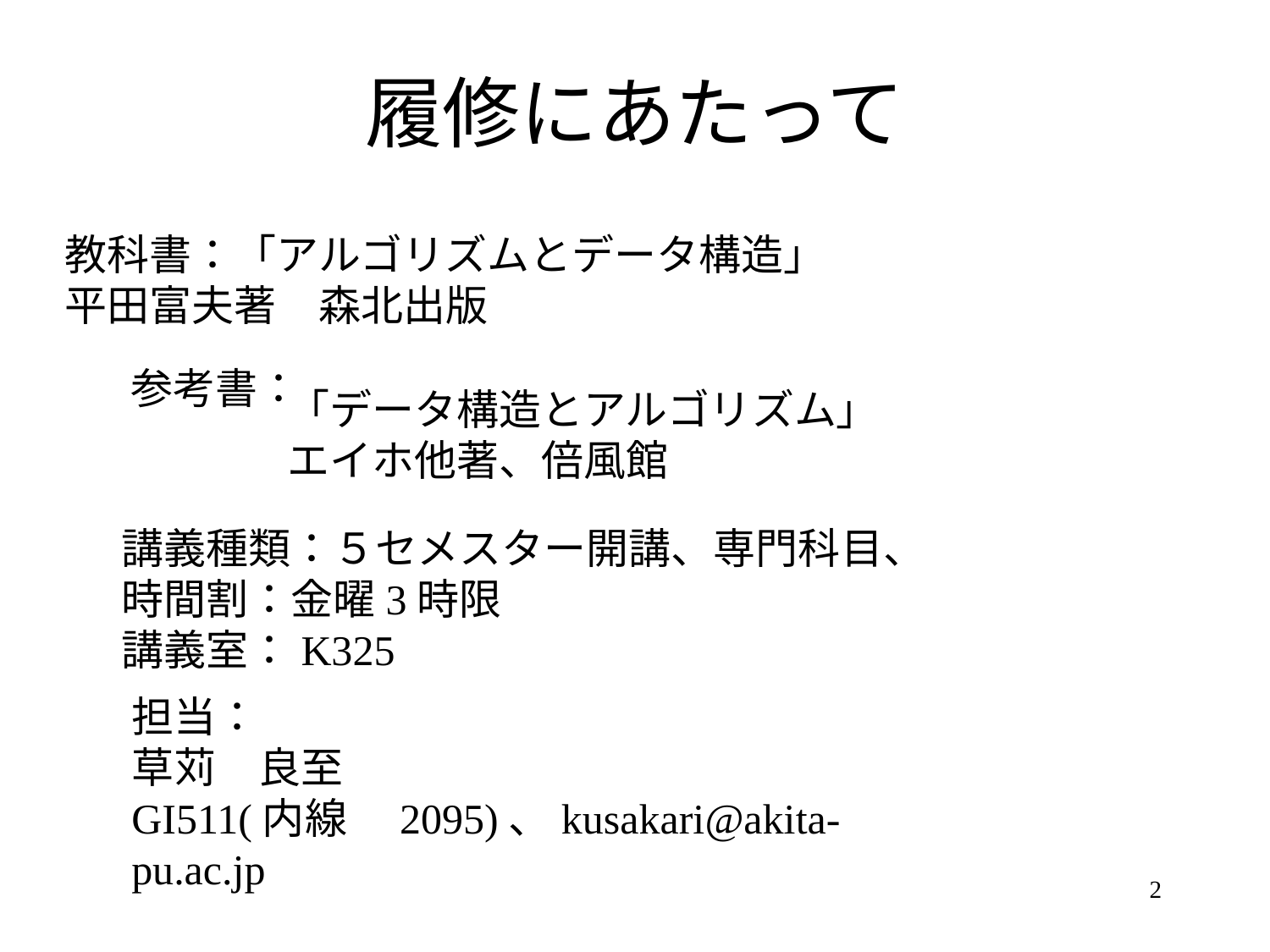

# 履修にあたって
教科書：「アルゴリズムとデータ構造」
平田富夫著　森北出版
参考書：
「データ構造とアルゴリズム」
エイホ他著、倍風館
講義種類：５セメスター開講、専門科目、
時間割：金曜3時限
講義室：K325
担当：
草苅　良至
GI511(内線　2095)、kusakari@akita-pu.ac.jp
2